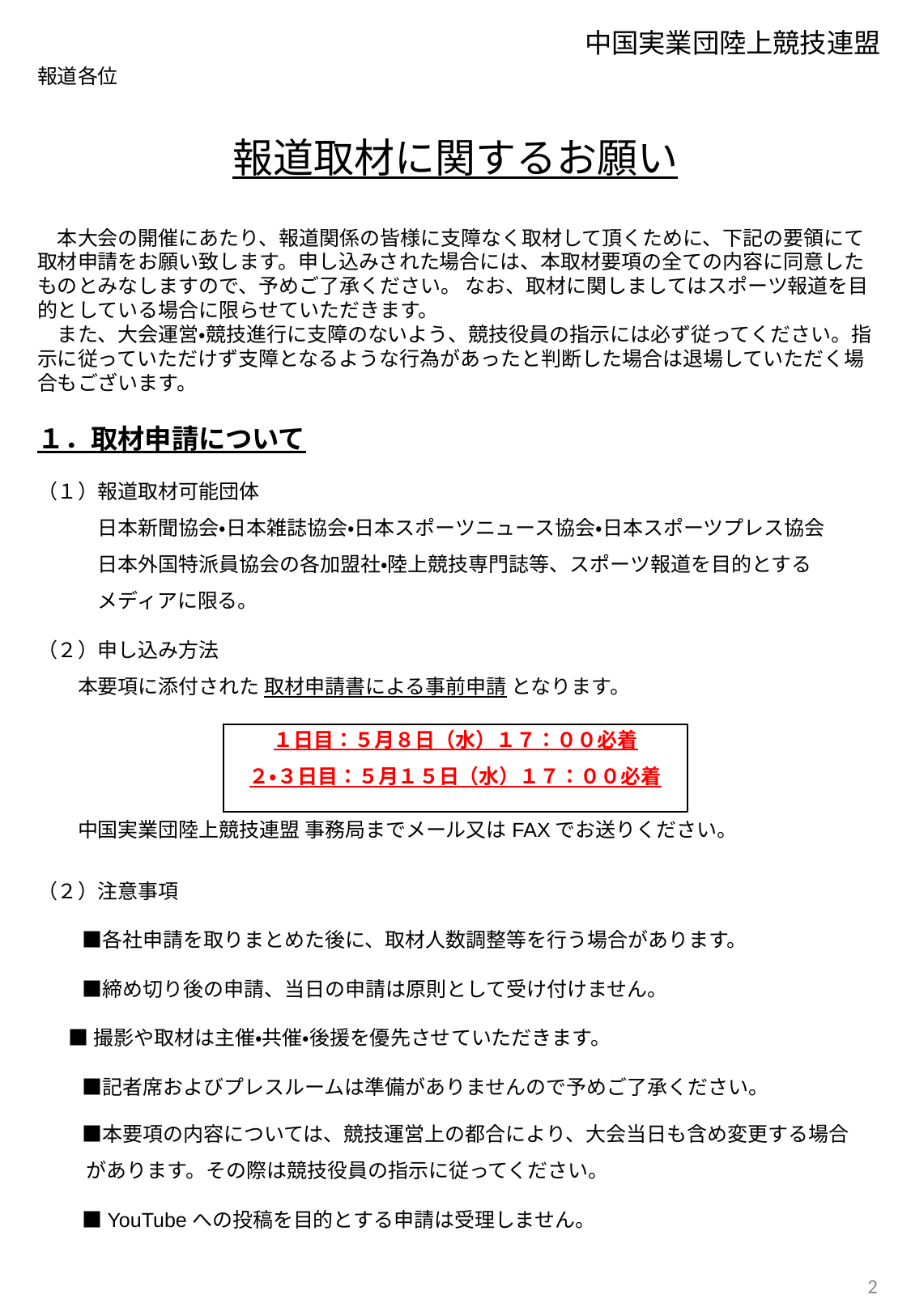

中国実業団陸上競技連盟
報道各位

報道取材に関するお願い

　本大会の開催にあたり、報道関係の皆様に支障なく取材して頂くために、下記の要領にて取材申請をお願い致します。申し込みされた場合には、本取材要項の全ての内容に同意したものとみなしますので、予めご了承ください。 なお、取材に関しましてはスポーツ報道を目的としている場合に限らせていただきます。
　また、大会運営・競技進行に支障のないよう、競技役員の指示には必ず従ってください。指示に従っていただけず支障となるような行為があったと判断した場合は退場していただく場合もございます。

１．取材申請について
（１）報道取材可能団体
　　　日本新聞協会・日本雑誌協会・日本スポーツニュース協会・日本スポーツプレス協会
　　　日本外国特派員協会の各加盟社・陸上競技専門誌等、スポーツ報道を目的とする
　　　メディアに限る。
（２）申し込み方法
　　本要項に添付された 取材申請書による事前申請 となります。

１日目：５月８日（水）１７：００必着
２・３日目：５月１５日（水）１７：００必着

　　中国実業団陸上競技連盟 事務局までメール又はFAXでお送りください。
（２）注意事項
　　 ■各社申請を取りまとめた後に、取材人数調整等を行う場合があります。
　　 ■締め切り後の申請、当日の申請は原則として受け付けません。
       ■撮影や取材は主催・共催・後援を優先させていただきます。
　　 ■記者席およびプレスルームは準備がありませんので予めご了承ください。
　　 ■本要項の内容については、競技運営上の都合により、大会当日も含め変更する場合
          があります。その際は競技役員の指示に従ってください。
　　 ■YouTubeへの投稿を目的とする申請は受理しません。

2